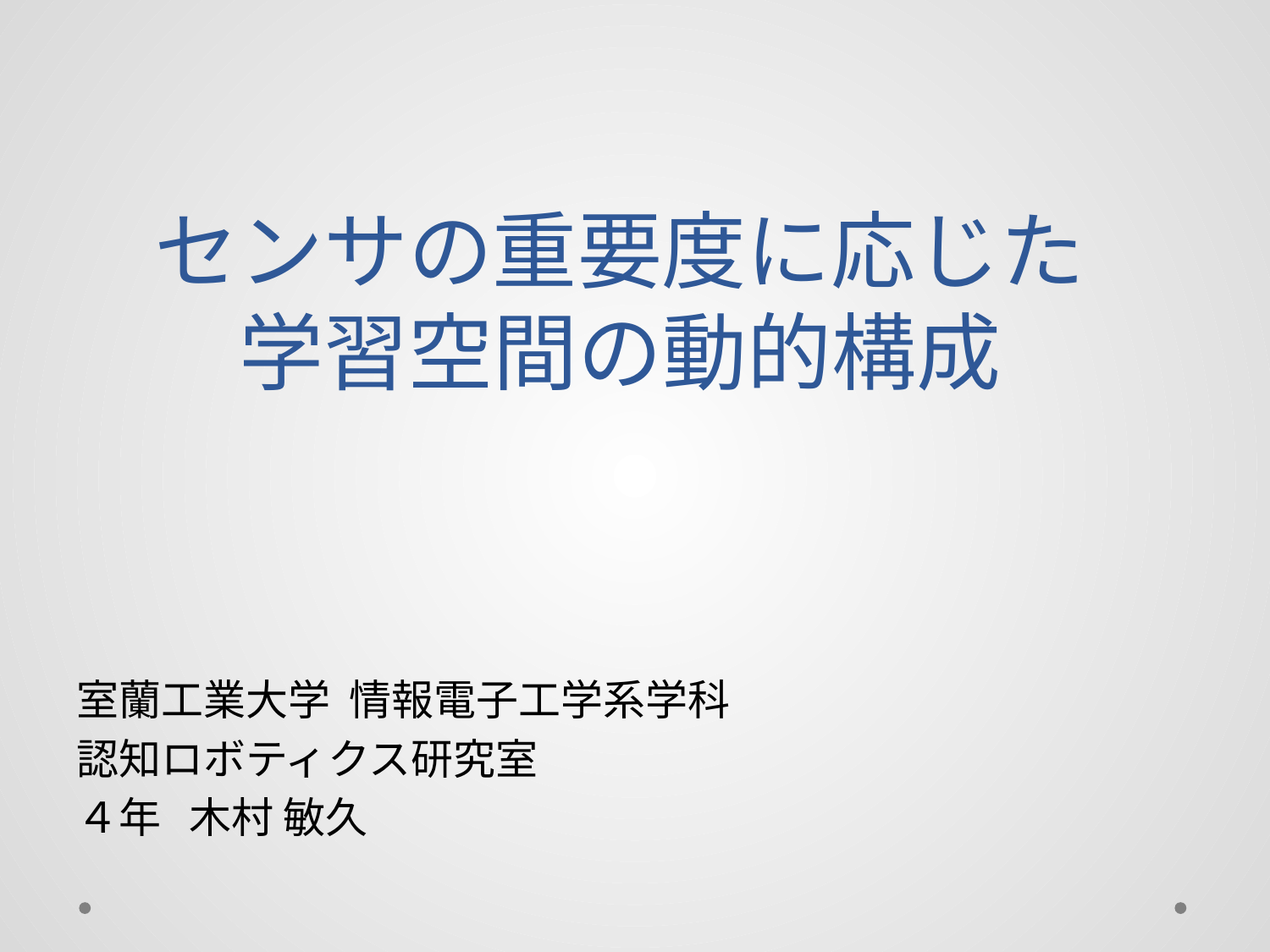

# センサの重要度に応じた 学習空間の動的構成
室蘭工業大学  情報電子工学系学科
認知ロボティクス研究室
４年   木村 敏久